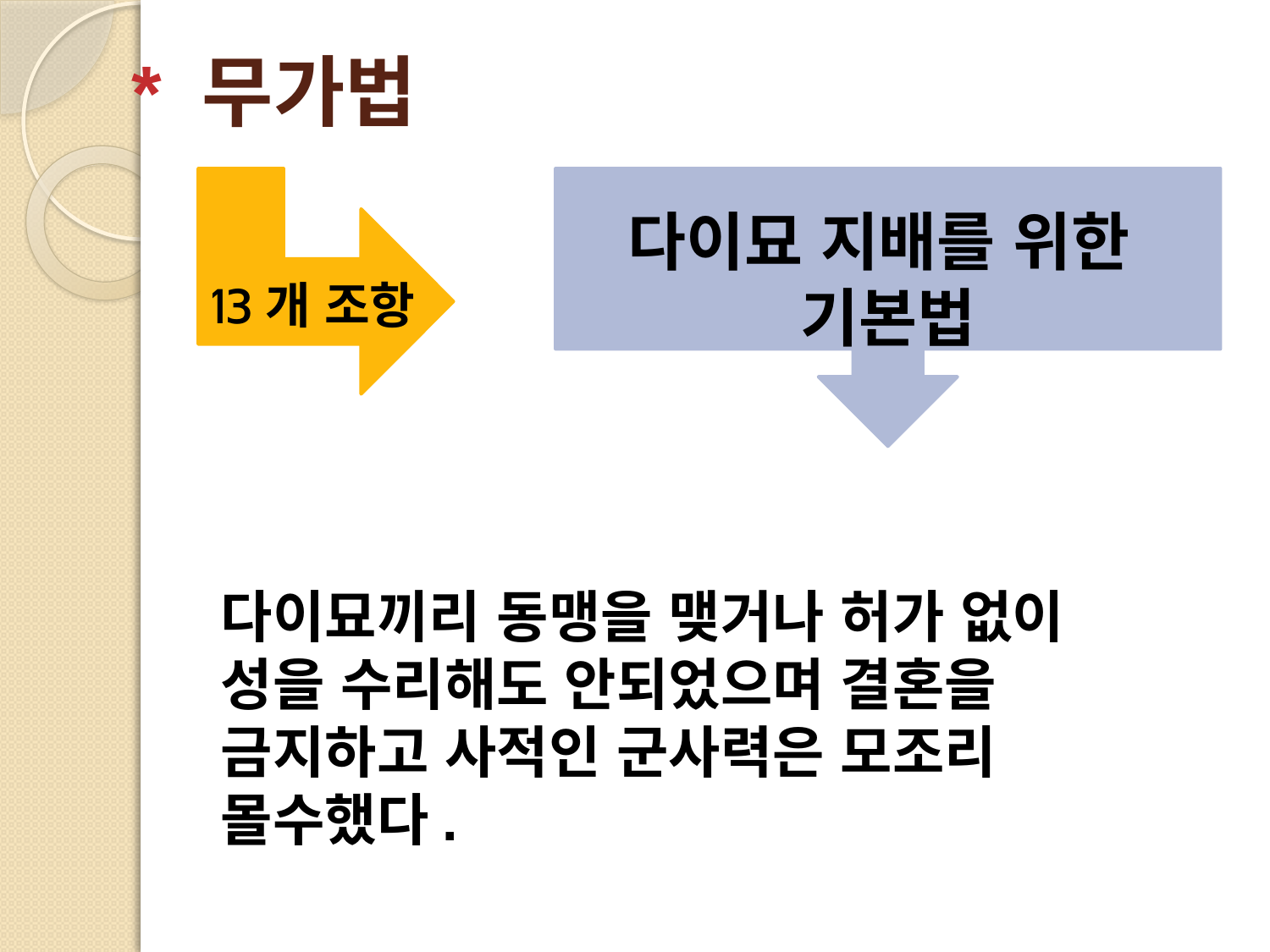

# * 무가법

다이묘 지배를 위한
기본법

13개 조항
다이묘끼리 동맹을 맺거나 허가 없이 성을 수리해도 안되었으며 결혼을 금지하고 사적인 군사력은 모조리 몰수했다.